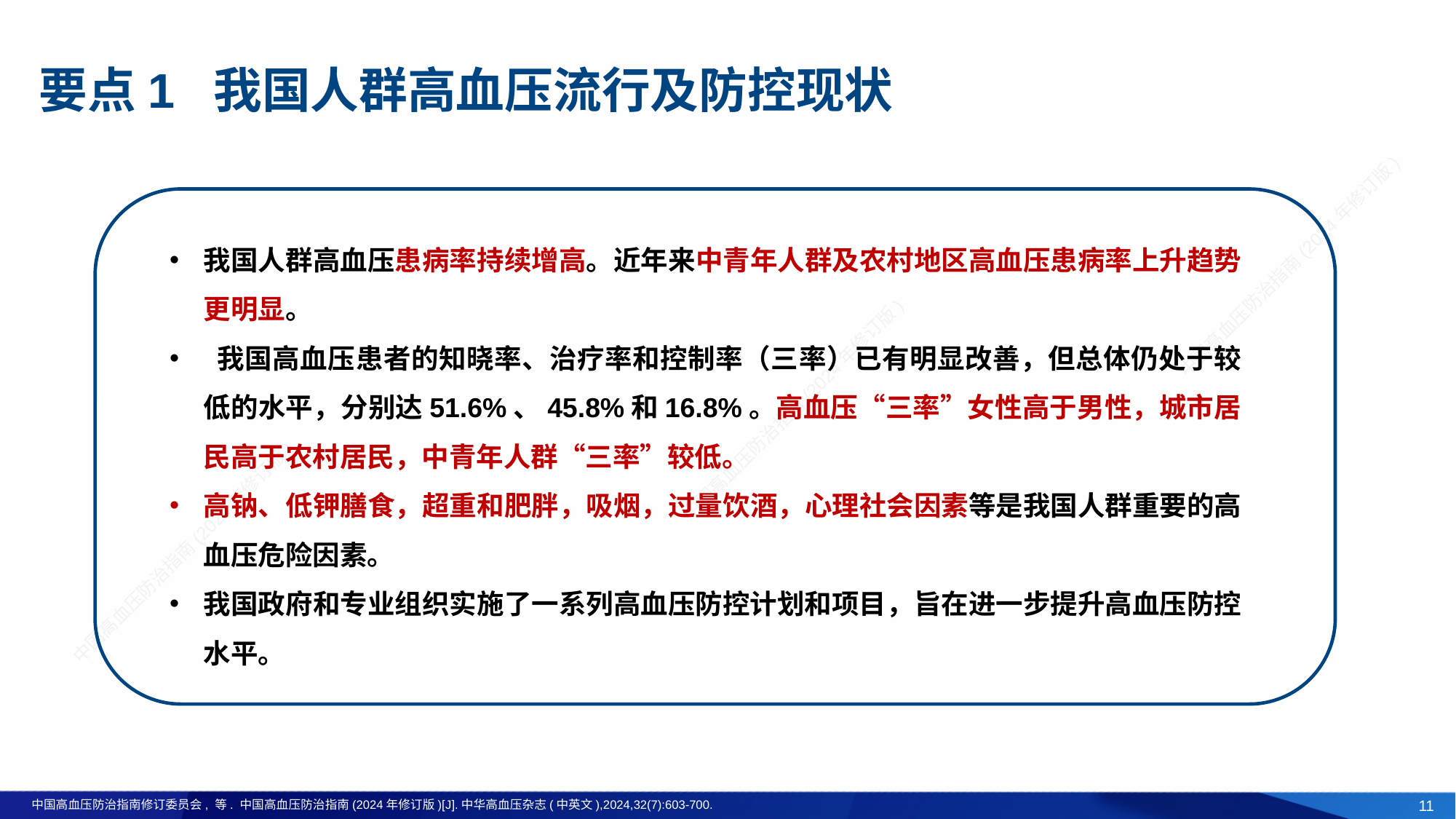

要点1  我国人群高血压流行及防控现状

我国人群高血压患病率持续增高。近年来中青年人群及农村地区高血压患病率上升趋势更明显。
 我国高血压患者的知晓率、治疗率和控制率（三率）已有明显改善，但总体仍处于较低的水平，分别达51.6%、45.8%和16.8%。高血压“三率”女性高于男性，城市居民高于农村居民，中青年人群“三率”较低。
高钠、低钾膳食，超重和肥胖，吸烟，过量饮酒，心理社会因素等是我国人群重要的高血压危险因素。
我国政府和专业组织实施了一系列高血压防控计划和项目，旨在进一步提升高血压防控水平。